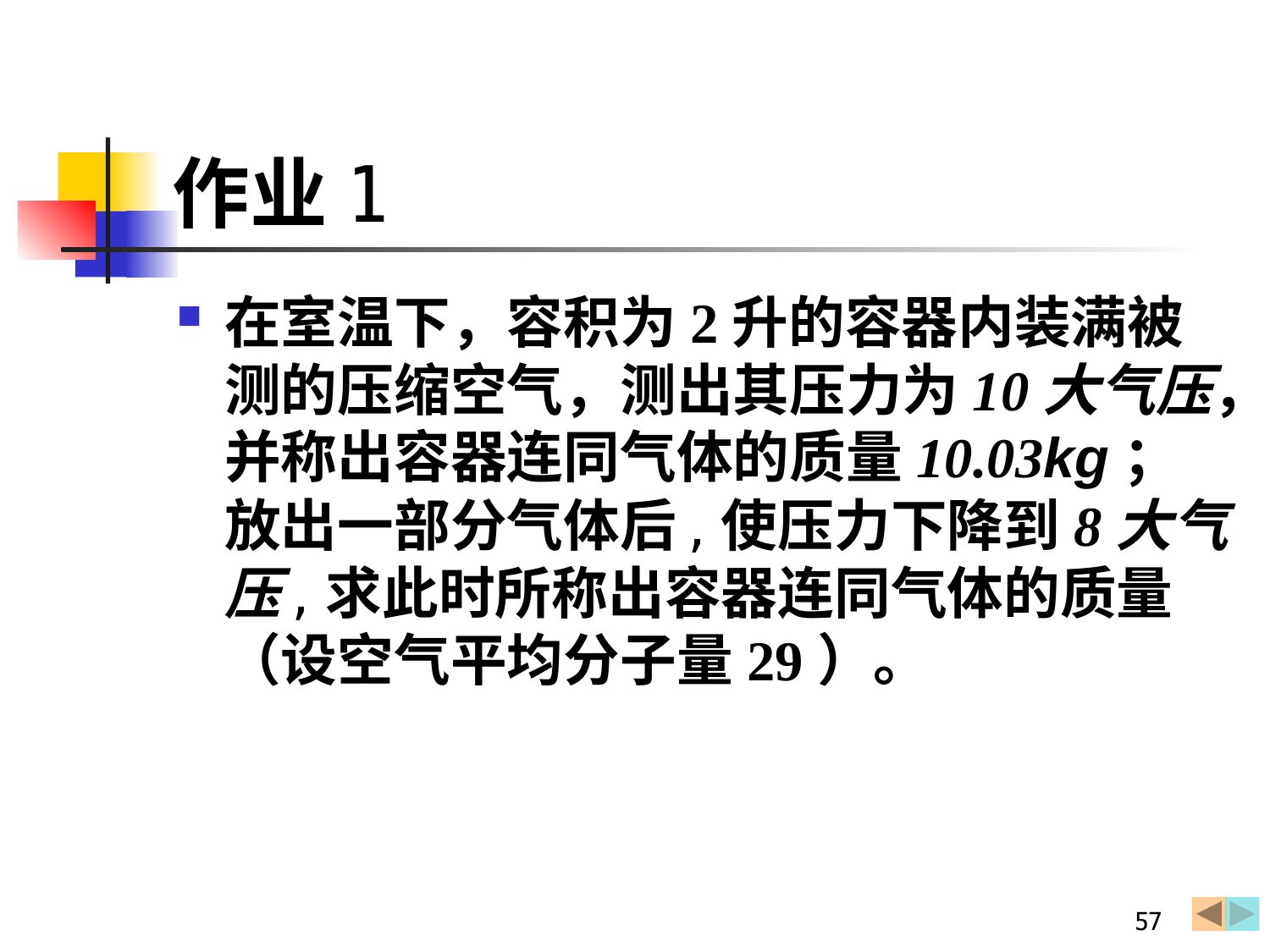

# 作业1
在室温下，容积为2升的容器内装满被测的压缩空气，测出其压力为10大气压，并称出容器连同气体的质量10.03kg；放出一部分气体后,使压力下降到8大气压,求此时所称出容器连同气体的质量（设空气平均分子量29）。
57